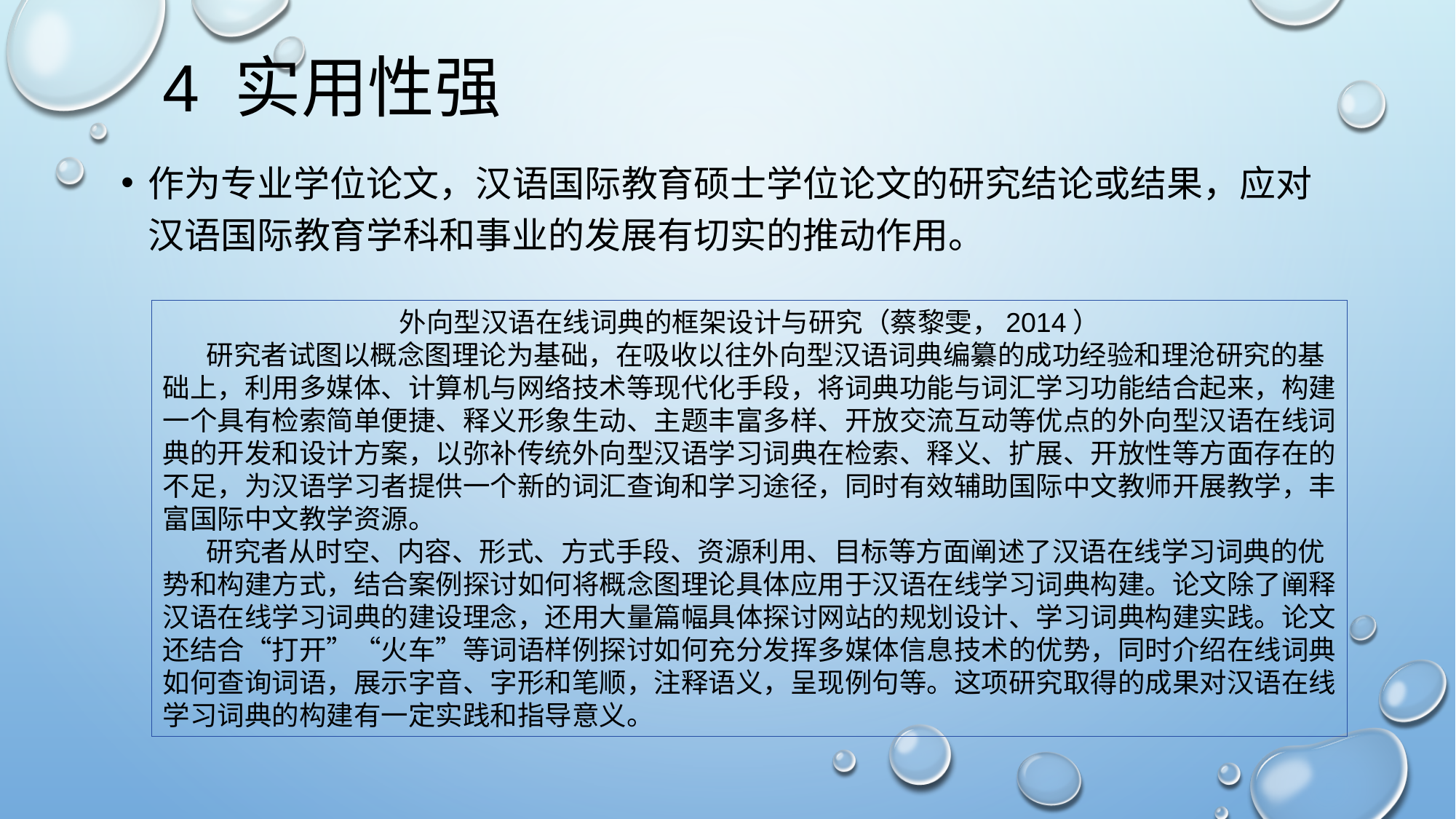

# 4 实用性强
作为专业学位论文，汉语国际教育硕士学位论文的研究结论或结果，应对汉语国际教育学科和事业的发展有切实的推动作用。
外向型汉语在线词典的框架设计与研究（蔡黎雯，2014）
      研究者试图以概念图理论为基础，在吸收以往外向型汉语词典编纂的成功经验和理沧研究的基础上，利用多媒体、计算机与网络技术等现代化手段，将词典功能与词汇学习功能结合起来，构建一个具有检索简单便捷、释义形象生动、主题丰富多样、开放交流互动等优点的外向型汉语在线词典的开发和设计方案，以弥补传统外向型汉语学习词典在检索、释义、扩展、开放性等方面存在的不足，为汉语学习者提供一个新的词汇查询和学习途径，同时有效辅助国际中文教师开展教学，丰富国际中文教学资源。
      研究者从时空、内容、形式、方式手段、资源利用、目标等方面阐述了汉语在线学习词典的优势和构建方式，结合案例探讨如何将概念图理论具体应用于汉语在线学习词典构建。论文除了阐释汉语在线学习词典的建设理念，还用大量篇幅具体探讨网站的规划设计、学习词典构建实践。论文还结合“打开”“火车”等词语样例探讨如何充分发挥多媒体信息技术的优势，同时介绍在线词典如何查询词语，展示字音、字形和笔顺，注释语义，呈现例句等。这项研究取得的成果对汉语在线学习词典的构建有一定实践和指导意义。